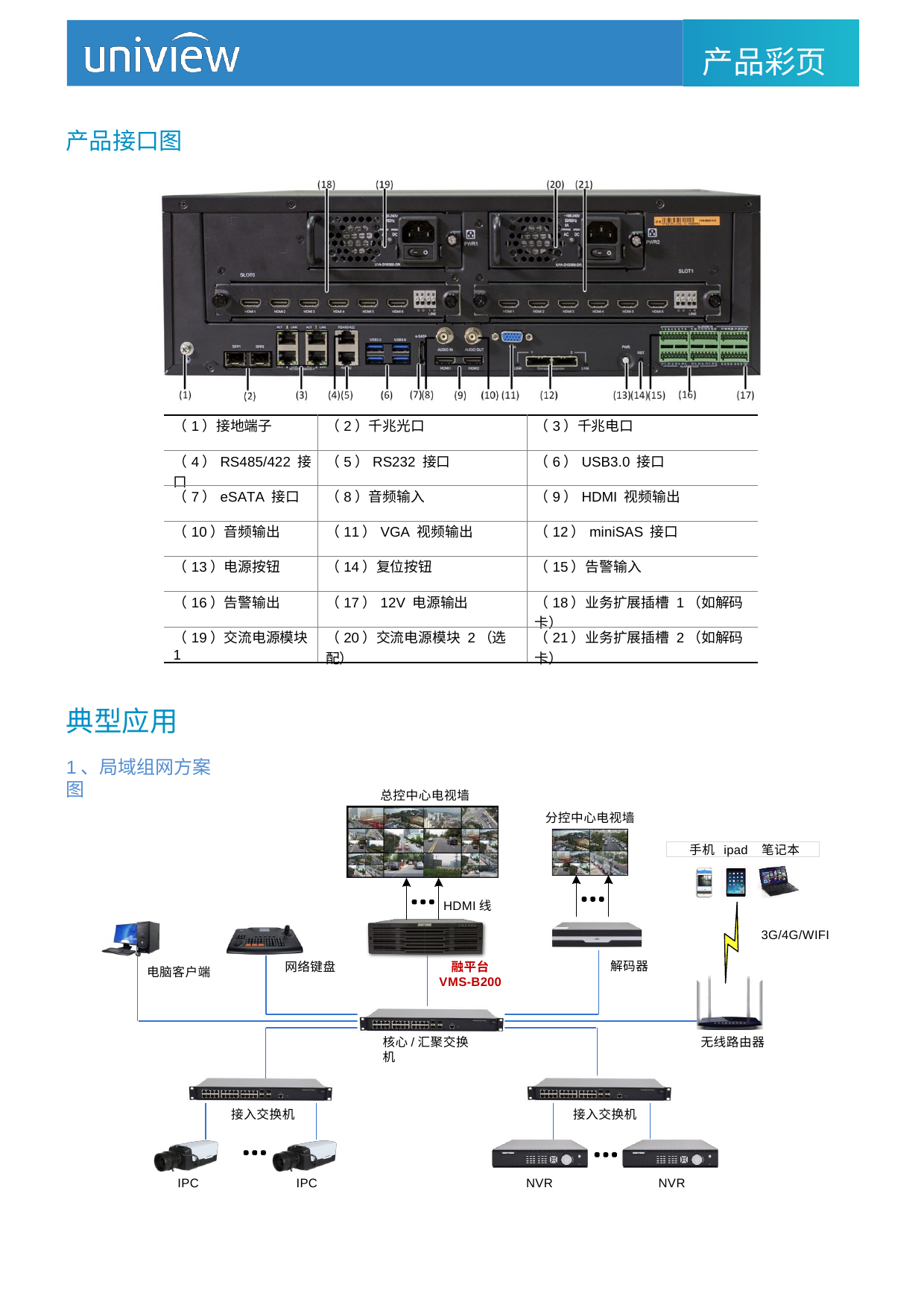

产品彩页

产品接口图

| （1）接地端子 | （2）千兆光口 | （3）千兆电口 |
| --- | --- | --- |
| （4）RS485/422 接口 | （5）RS232 接口 | （6）USB3.0 接口 |
| （7）eSATA 接口 | （8）音频输入 | （9）HDMI 视频输出 |
| （10）音频输出 | （11）VGA 视频输出 | （12）miniSAS 接口 |
| （13）电源按钮 | （14）复位按钮 | （15）告警输入 |
| （16）告警输出 | （17）12V 电源输出 | （18）业务扩展插槽 1（如解码卡） |
| （19）交流电源模块 1 | （20）交流电源模块 2（选配） | （21）业务扩展插槽 2（如解码卡） |
典型应用
1、局域组网方案图
总控中心电视墙
分控中心电视墙

手机  ipad   笔记本

HDMI线

3G/4G/WIFI

解码器
融平台
VMS-B200
网络键盘
电脑客户端

核心/汇聚交换机
无线路由器

接入交换机
接入交换机

IPC
IPC
NVR
NVR